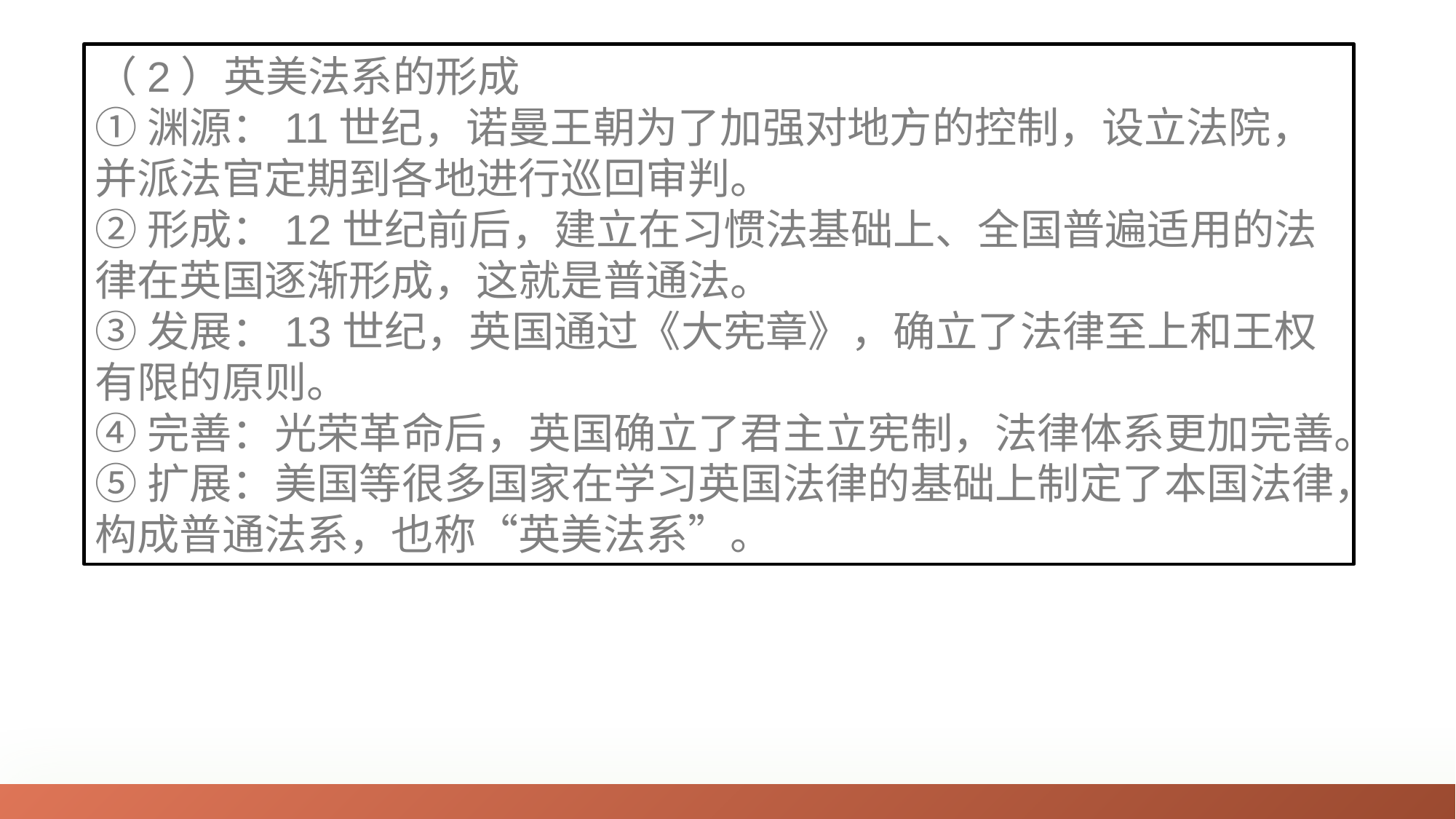

（2）英美法系的形成
①渊源：11世纪，诺曼王朝为了加强对地方的控制，设立法院，并派法官定期到各地进行巡回审判。
②形成：12世纪前后，建立在习惯法基础上、全国普遍适用的法律在英国逐渐形成，这就是普通法。
③发展：13世纪，英国通过《大宪章》，确立了法律至上和王权有限的原则。
④完善：光荣革命后，英国确立了君主立宪制，法律体系更加完善。
⑤扩展：美国等很多国家在学习英国法律的基础上制定了本国法律，构成普通法系，也称“英美法系”。
02
稿定PPT
稿定PPT，海量素材持续更新，上千款模板选择总有一款适合你